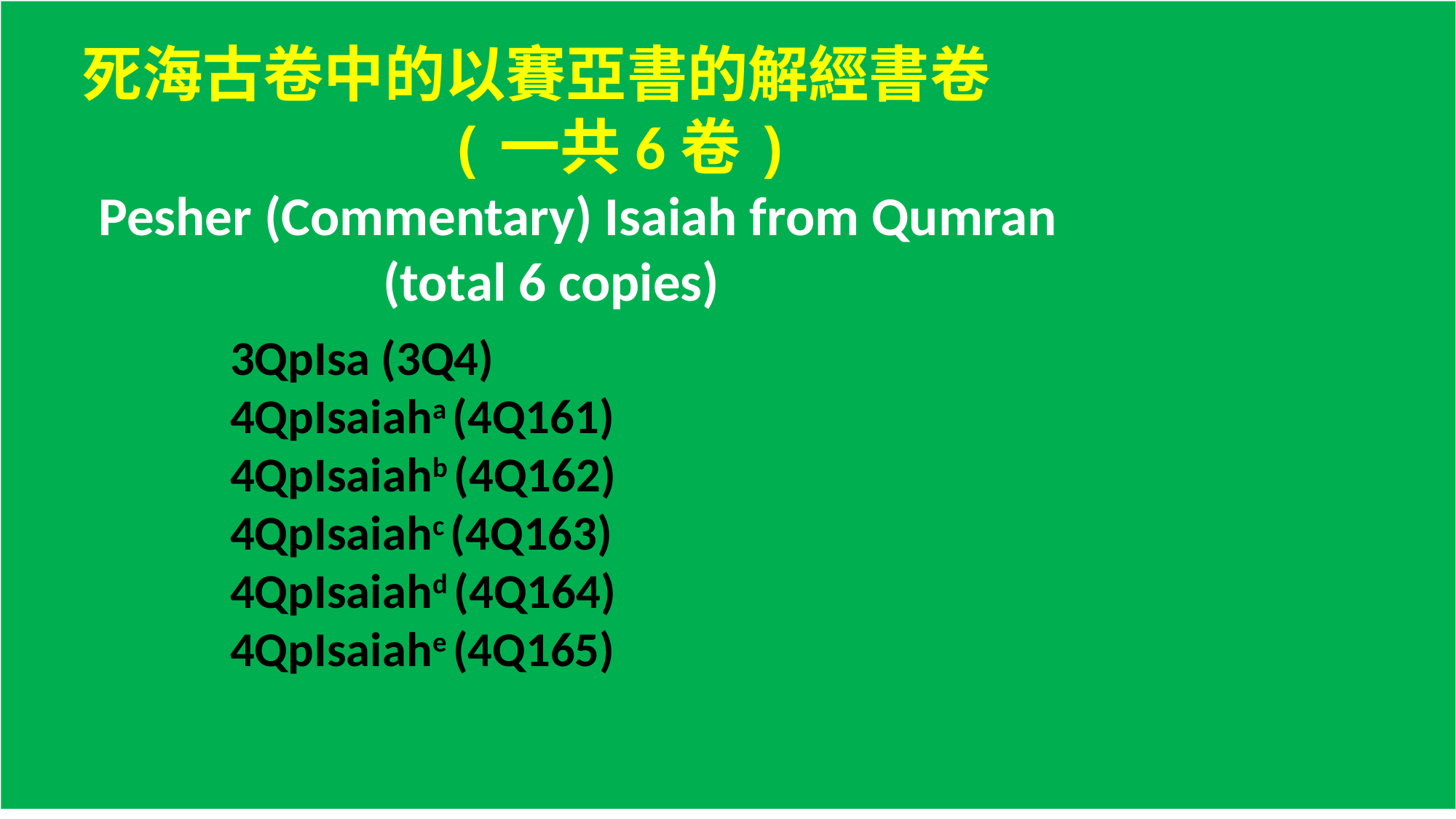

死海古卷中的以賽亞書的解經書卷
            (一共6卷)
       Pesher (Commentary) Isaiah from Qumran
                              (total 6 copies)

		3QpIsa (3Q4)
		4QpIsaiaha (4Q161)
		4QpIsaiahb (4Q162)
		4QpIsaiahc (4Q163)
		4QpIsaiahd (4Q164)
		4QpIsaiahe (4Q165)